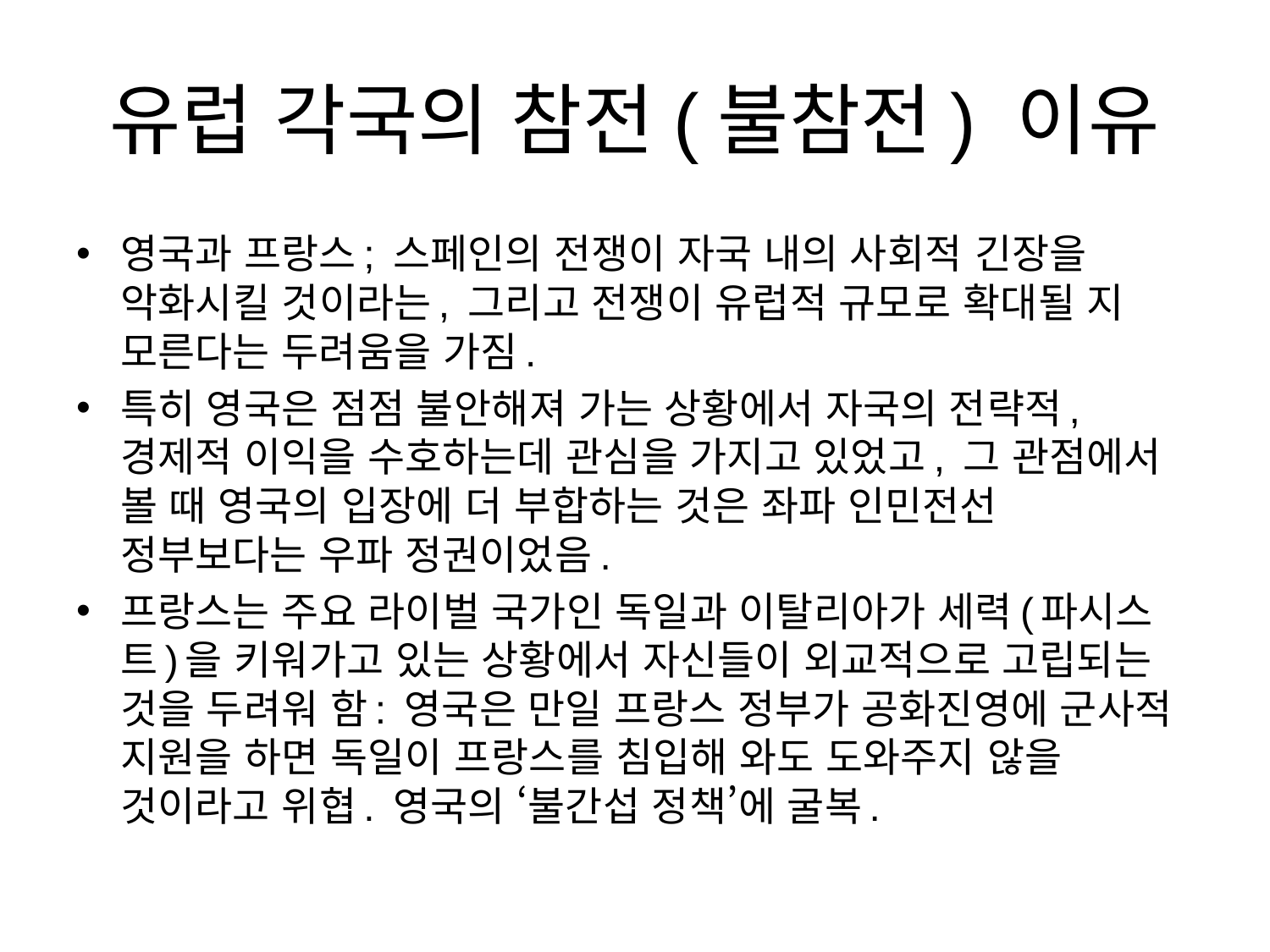

# 유럽 각국의 참전(불참전) 이유
영국과 프랑스; 스페인의 전쟁이 자국 내의 사회적 긴장을 악화시킬 것이라는, 그리고 전쟁이 유럽적 규모로 확대될 지 모른다는 두려움을 가짐.
특히 영국은 점점 불안해져 가는 상황에서 자국의 전략적, 경제적 이익을 수호하는데 관심을 가지고 있었고, 그 관점에서 볼 때 영국의 입장에 더 부합하는 것은 좌파 인민전선 정부보다는 우파 정권이었음.
프랑스는 주요 라이벌 국가인 독일과 이탈리아가 세력(파시스트)을 키워가고 있는 상황에서 자신들이 외교적으로 고립되는 것을 두려워 함: 영국은 만일 프랑스 정부가 공화진영에 군사적 지원을 하면 독일이 프랑스를 침입해 와도 도와주지 않을 것이라고 위협. 영국의 ‘불간섭 정책’에 굴복.